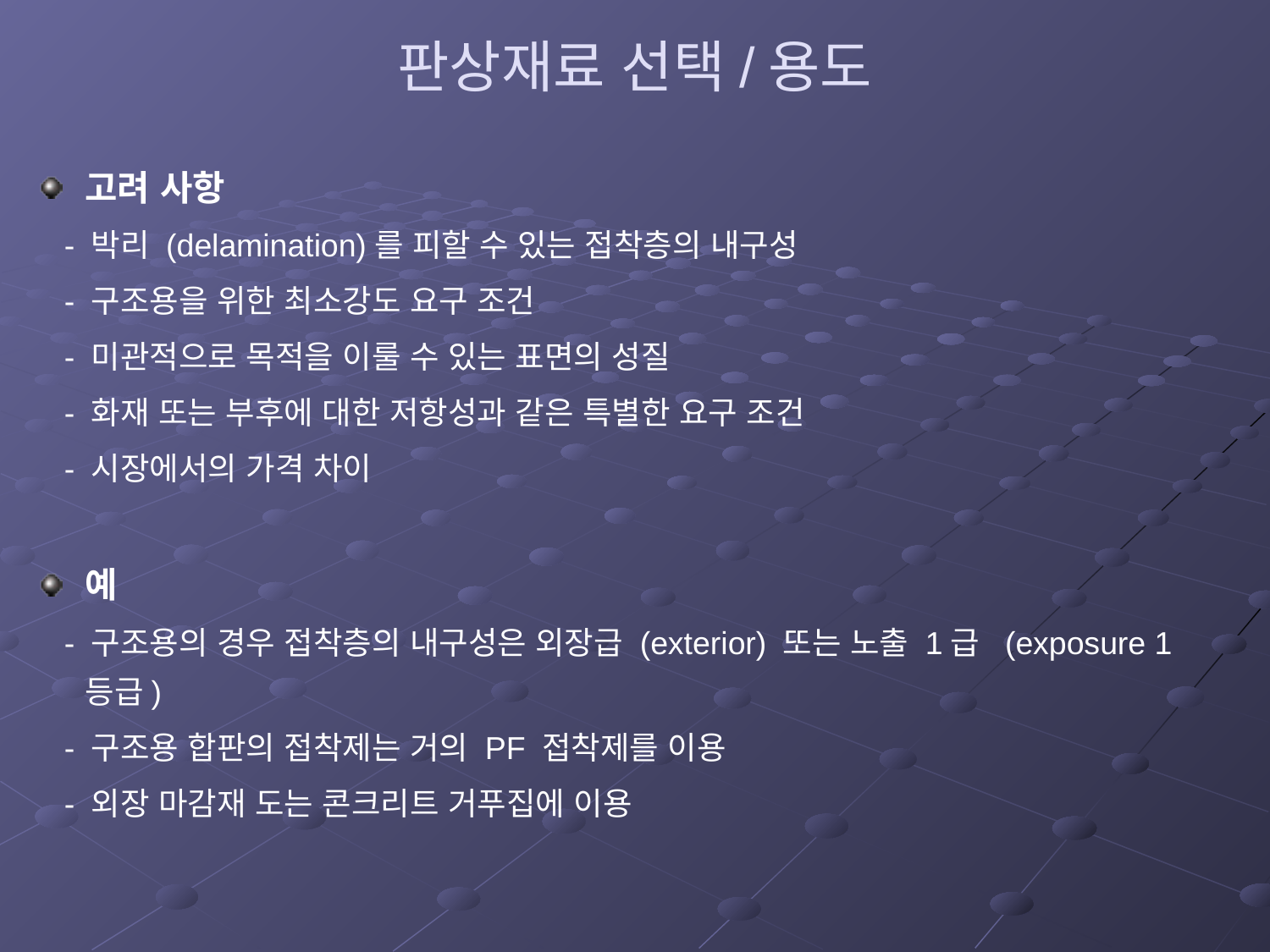

# 판상재료 선택/용도
고려 사항
   - 박리 (delamination)를 피할 수 있는 접착층의 내구성
   - 구조용을 위한 최소강도 요구 조건
   - 미관적으로 목적을 이룰 수 있는 표면의 성질
   - 화재 또는 부후에 대한 저항성과 같은 특별한 요구 조건
   - 시장에서의 가격 차이

예
   - 구조용의 경우 접착층의 내구성은 외장급 (exterior) 또는 노출 1급  (exposure 1 등급)
   - 구조용 합판의 접착제는 거의 PF 접착제를 이용
   - 외장 마감재 도는 콘크리트 거푸집에 이용